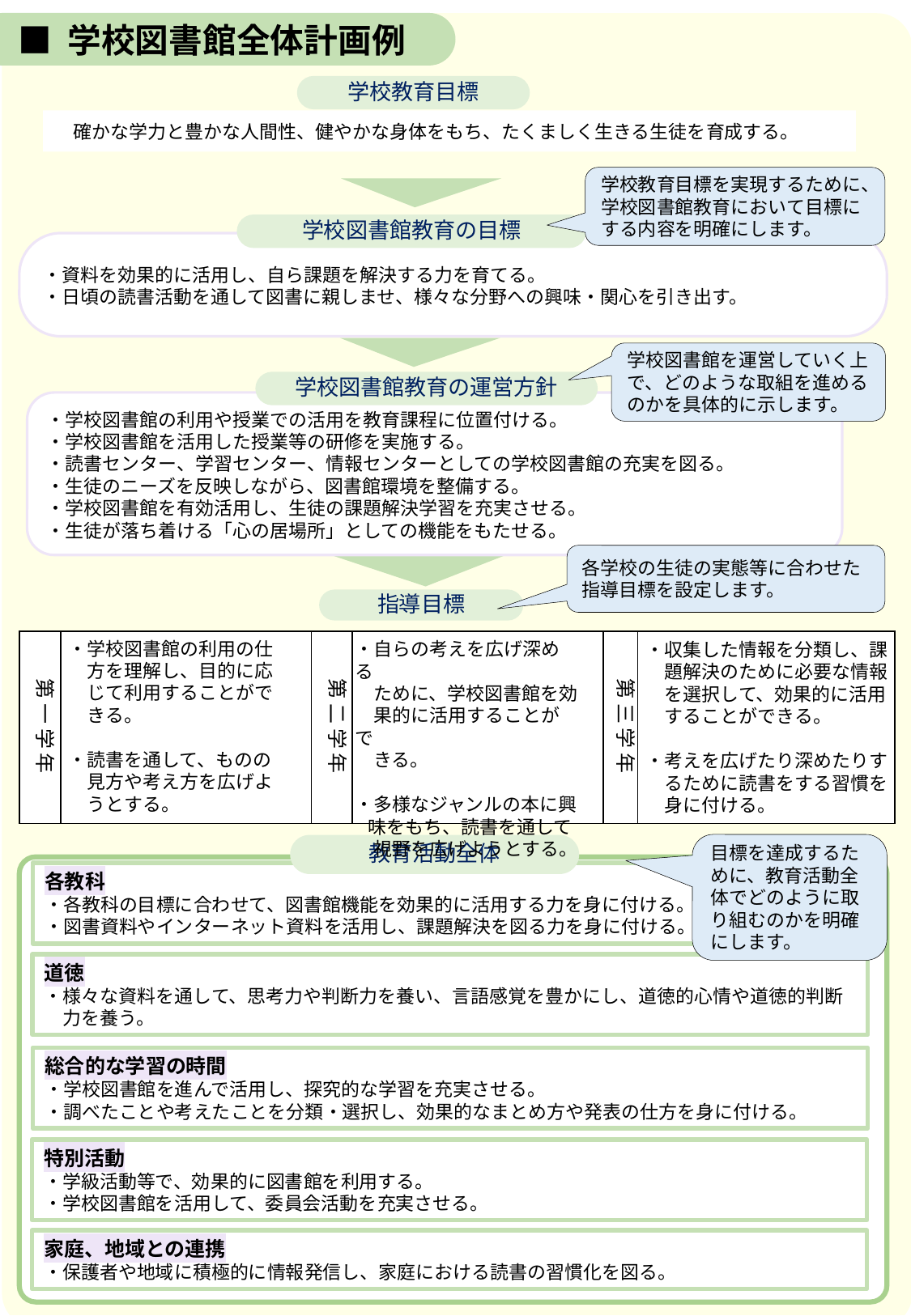

■ 学校図書館全体計画例

学校教育目標
　確かな学力と豊かな人間性、健やかな身体をもち、たくましく生きる生徒を育成する。
学校教育目標を実現するために、学校図書館教育において目標にする内容を明確にします。

学校図書館教育の目標
・資料を効果的に活用し、自ら課題を解決する力を育てる。
・日頃の読書活動を通して図書に親しませ、様々な分野への興味・関心を引き出す。

学校図書館を運営していく上で、どのような取組を進めるのかを具体的に示します。
学校図書館教育の運営方針
・学校図書館の利用や授業での活用を教育課程に位置付ける。
・学校図書館を活用した授業等の研修を実施する。
・読書センター、学習センター、情報センターとしての学校図書館の充実を図る。
・生徒のニーズを反映しながら、図書館環境を整備する。
・学校図書館を有効活用し、生徒の課題解決学習を充実させる。
・生徒が落ち着ける「心の居場所」としての機能をもたせる。

各学校の生徒の実態等に合わせた指導目標を設定します。

指導目標
・学校図書館の利用の仕
　方を理解し、目的に応
　じて利用することがで
　きる。

・読書を通して、ものの
　見方や考え方を広げよ
　うとする。
|  |  |  |  |  |  |
| --- | --- | --- | --- | --- | --- |
・自らの考えを広げ深める
　ために、学校図書館を効
　果的に活用することがで
　きる。

・多様なジャンルの本に興
  味をもち、読書を通して
　視野を広げようとする。
・収集した情報を分類し、課
　題解決のために必要な情報
　を選択して、効果的に活用
　することができる。

・考えを広げたり深めたりす
　るために読書をする習慣を
　身に付ける。
第 一 学 年
第 二 学 年
第 三 学 年
目標を達成するために、教育活動全体でどのように取り組むのかを明確にします。
教育活動全体

各教科
・各教科の目標に合わせて、図書館機能を効果的に活用する力を身に付ける。
・図書資料やインターネット資料を活用し、課題解決を図る力を身に付ける。
道徳
・様々な資料を通して、思考力や判断力を養い、言語感覚を豊かにし、道徳的心情や道徳的判断
　力を養う。
特別活動
・学級活動等で、効果的に図書館を利用する。
・学校図書館を活用して、委員会活動を充実させる。
家庭、地域との連携
・保護者や地域に積極的に情報発信し、家庭における読書の習慣化を図る。
総合的な学習の時間
・学校図書館を進んで活用し、探究的な学習を充実させる。
・調べたことや考えたことを分類・選択し、効果的なまとめ方や発表の仕方を身に付ける。